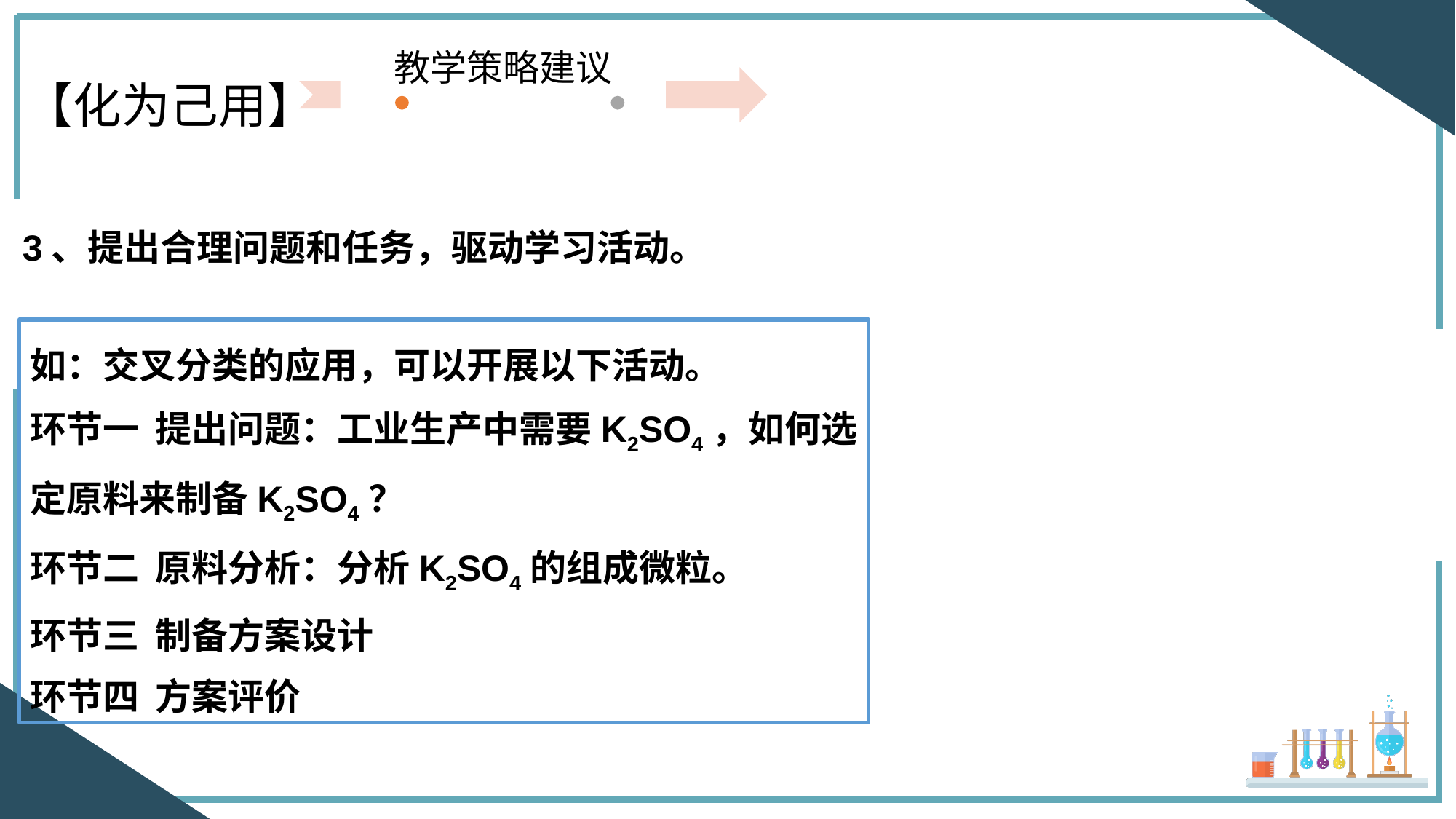

教学策略建议

【化为己用】

3、提出合理问题和任务，驱动学习活动。
如：交叉分类的应用，可以开展以下活动。
环节一  提出问题：工业生产中需要K2SO4，如何选定原料来制备K2SO4？
环节二  原料分析：分析K2SO4的组成微粒。
环节三  制备方案设计
环节四  方案评价